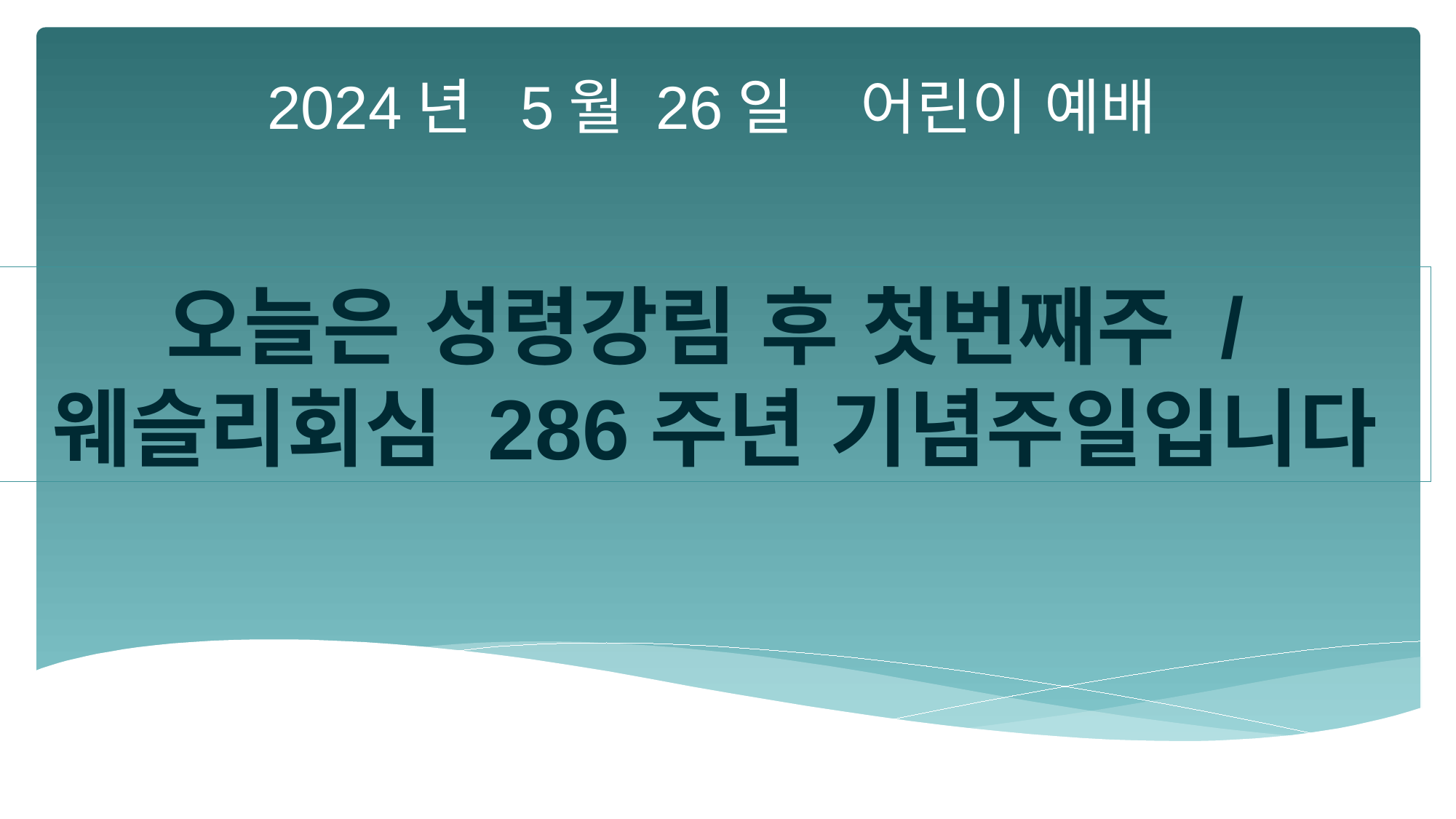

2024년  5월 26일    어린이 예배
오늘은 성령강림 후 첫번째주 /웨슬리회심 286주년 기념주일입니다